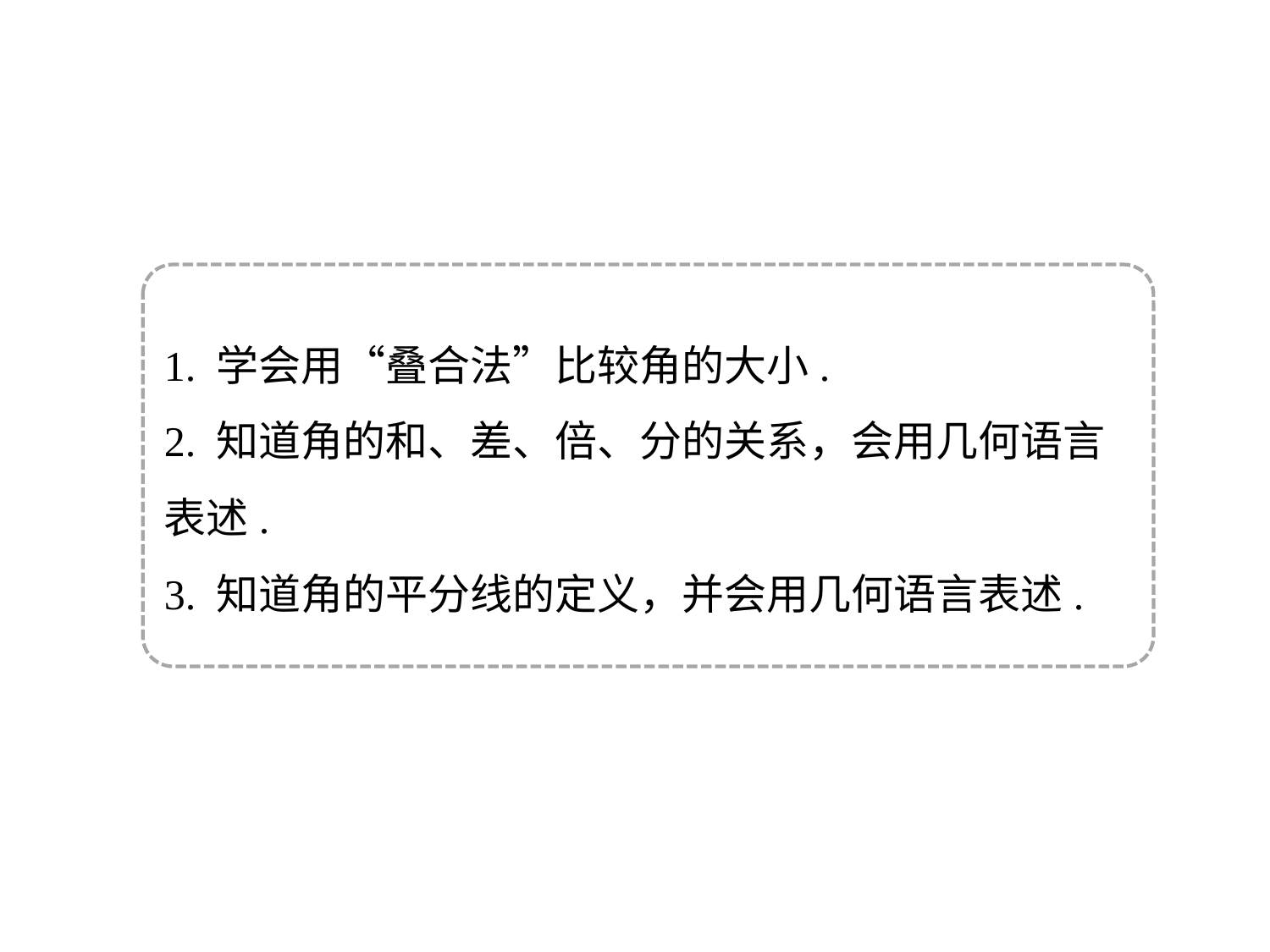

1. 学会用“叠合法”比较角的大小.
2. 知道角的和、差、倍、分的关系，会用几何语言表述.
3. 知道角的平分线的定义，并会用几何语言表述.